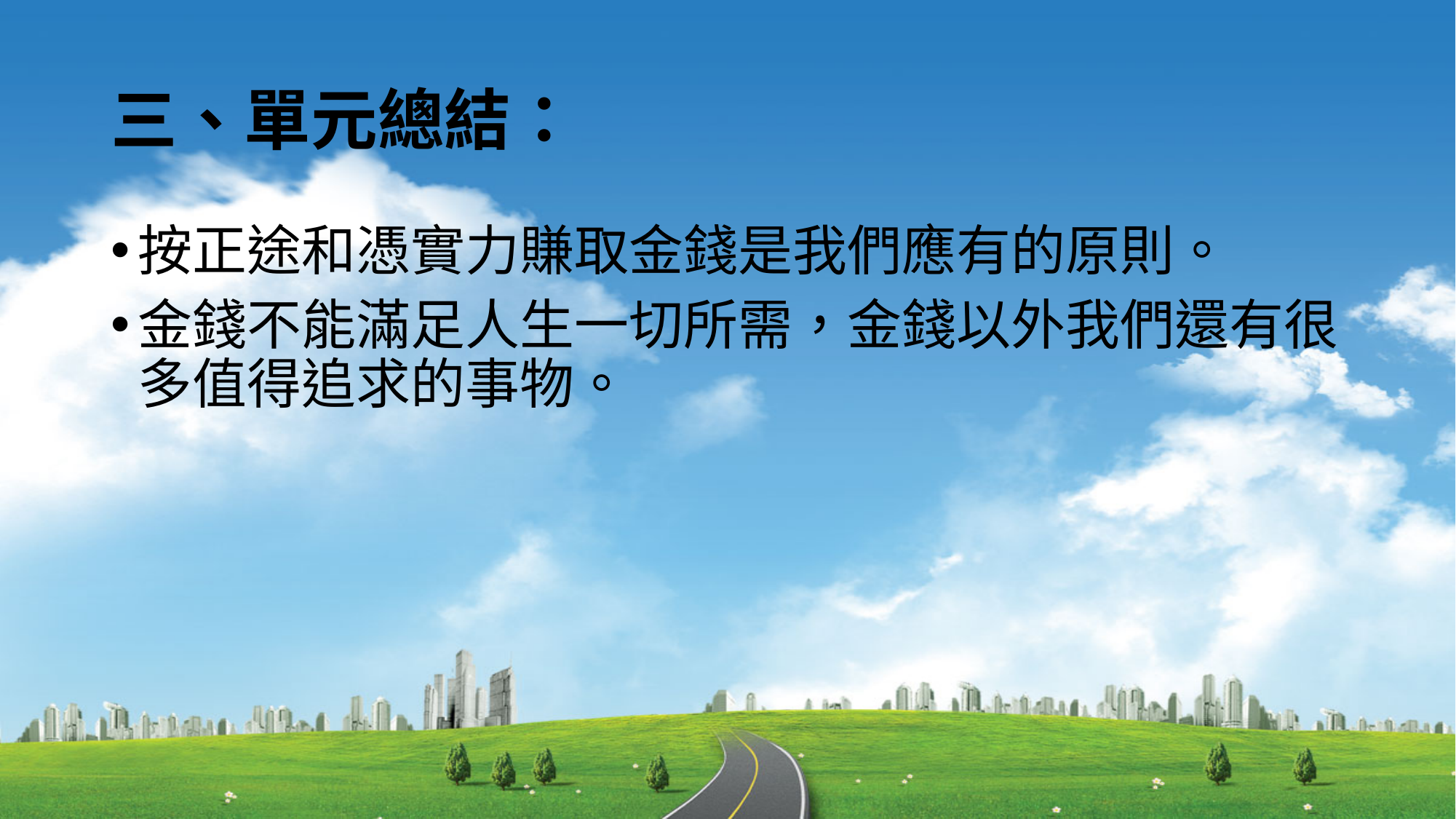

# 三、單元總結：
按正途和憑實力賺取金錢是我們應有的原則。
金錢不能滿足人生一切所需，金錢以外我們還有很多值得追求的事物。